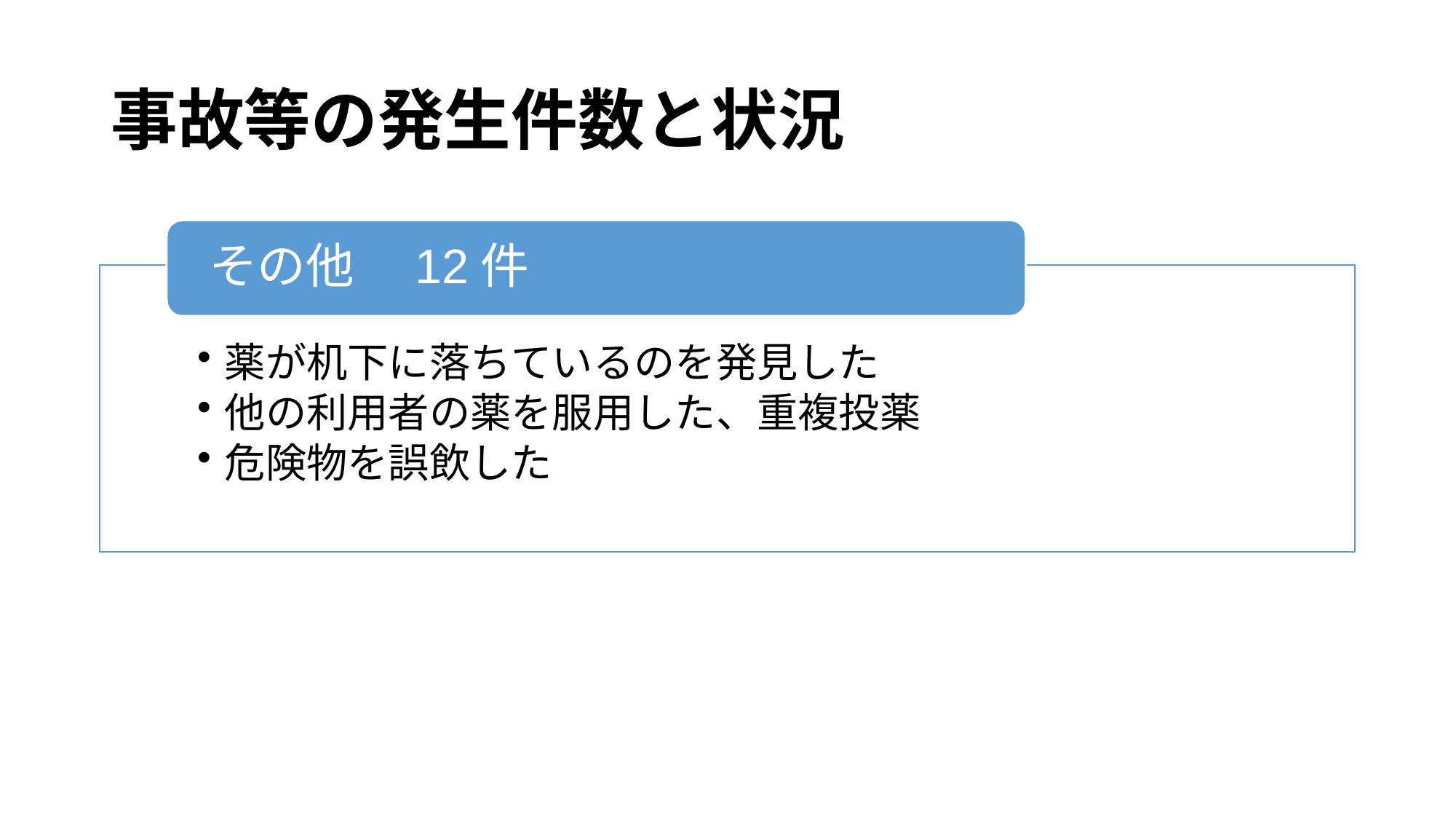

# 事故等の発生件数と状況
薬が机下に落ちているのを発見した
他の利用者の薬を服用した、重複投薬
危険物を誤飲した
その他　12件